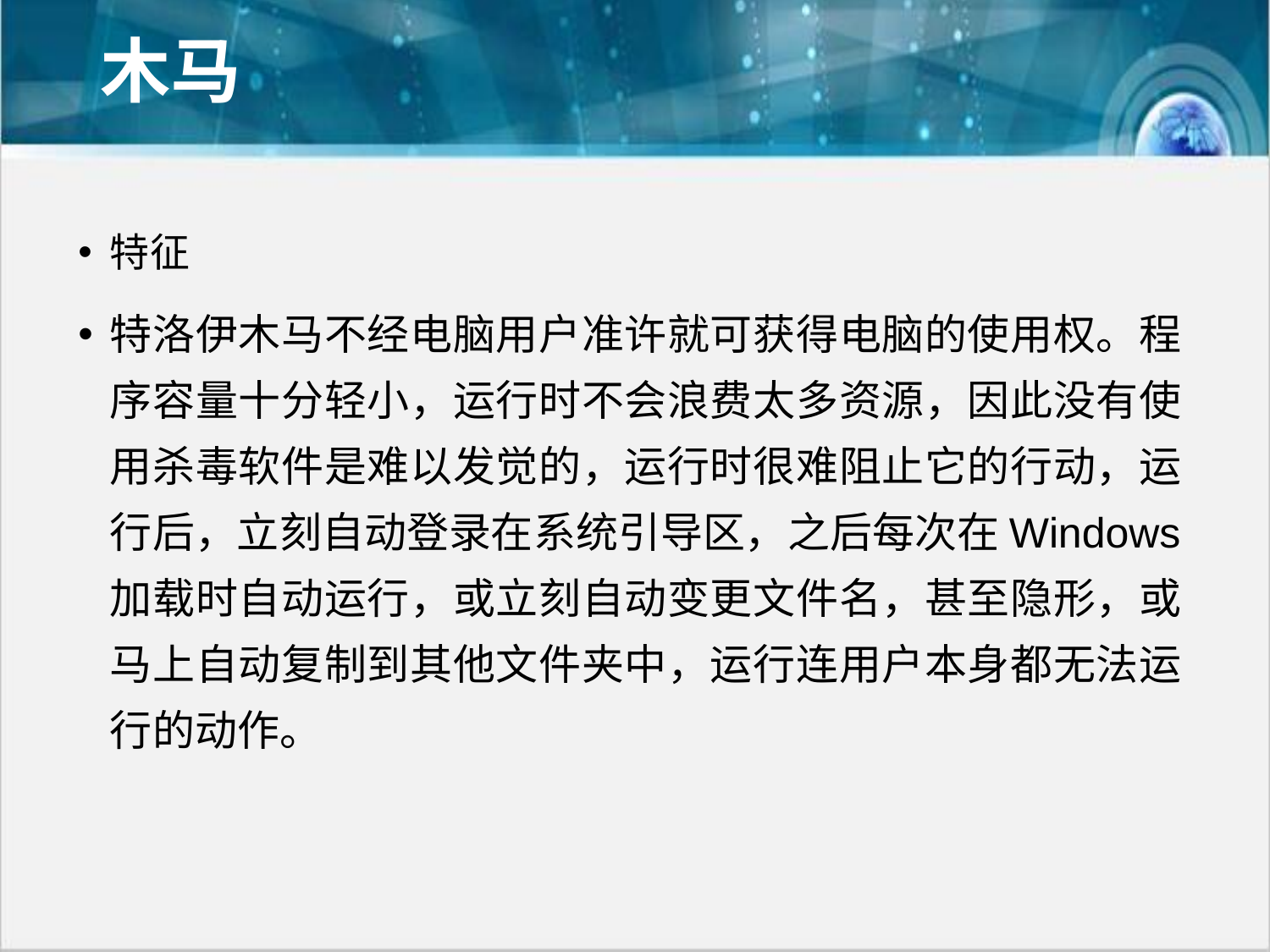

# 木马
特征
特洛伊木马不经电脑用户准许就可获得电脑的使用权。程序容量十分轻小，运行时不会浪费太多资源，因此没有使用杀毒软件是难以发觉的，运行时很难阻止它的行动，运行后，立刻自动登录在系统引导区，之后每次在Windows加载时自动运行，或立刻自动变更文件名，甚至隐形，或马上自动复制到其他文件夹中，运行连用户本身都无法运行的动作。